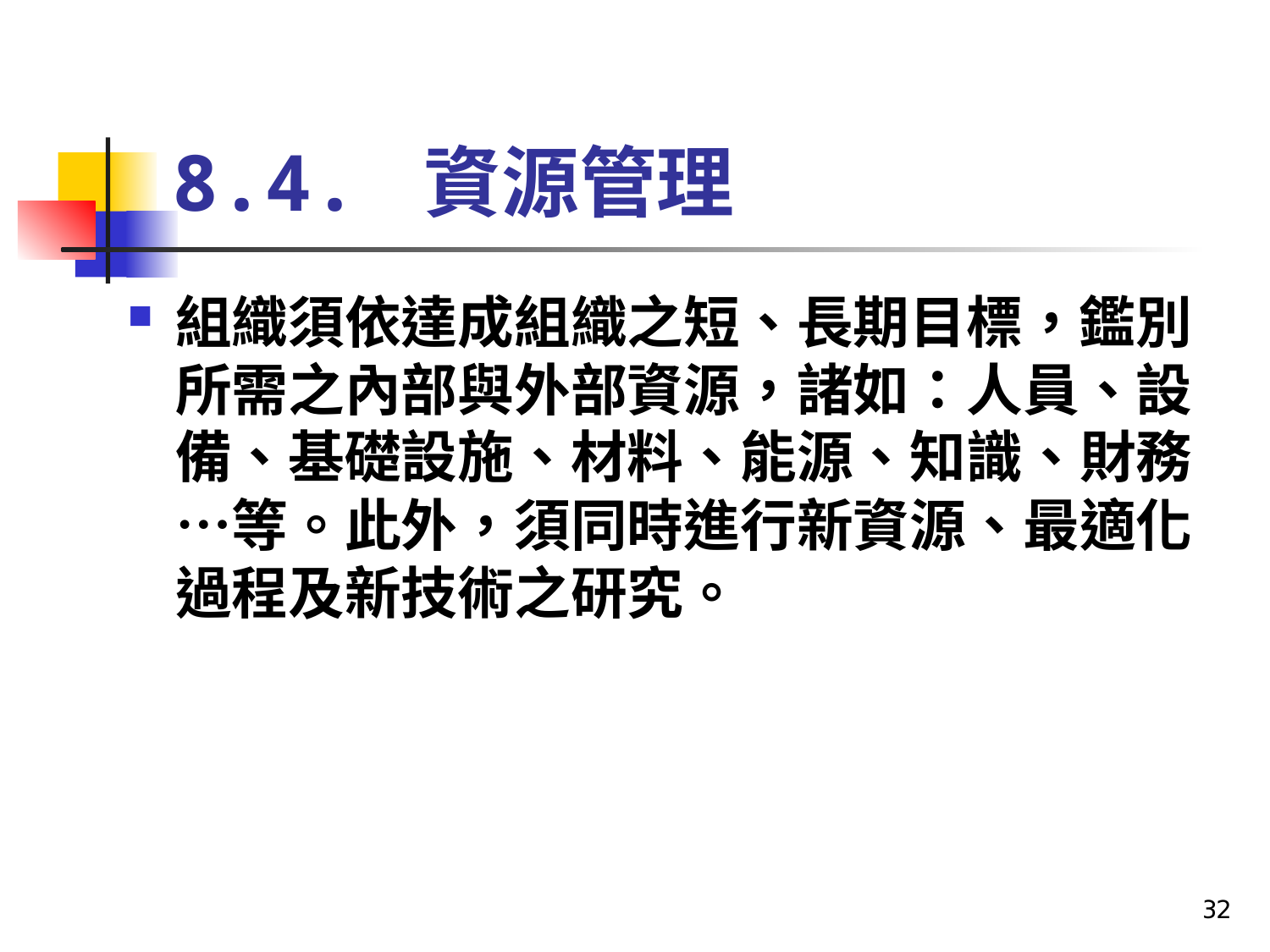

# 8.4. 資源管理
組織須依達成組織之短、長期目標，鑑別所需之內部與外部資源，諸如：人員、設備、基礎設施、材料、能源、知識、財務…等。此外，須同時進行新資源、最適化過程及新技術之研究。

32